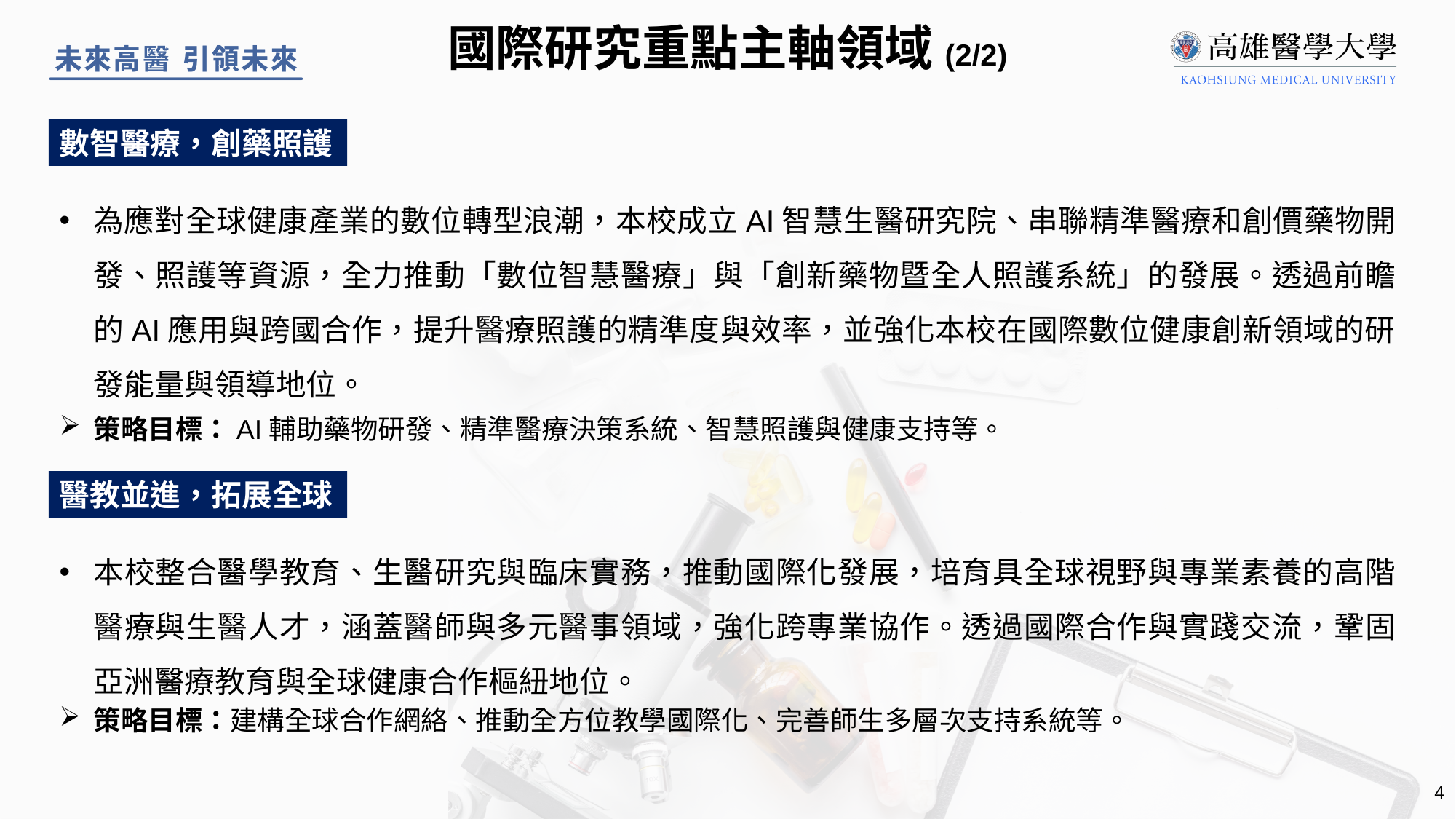

國際研究重點主軸領域(2/2)
數智醫療，創藥照護
為應對全球健康產業的數位轉型浪潮，本校成立AI智慧生醫研究院、串聯精準醫療和創價藥物開發、照護等資源，全力推動「數位智慧醫療」與「創新藥物暨全人照護系統」的發展。透過前瞻的AI應用與跨國合作，提升醫療照護的精準度與效率，並強化本校在國際數位健康創新領域的研發能量與領導地位。
策略目標：AI輔助藥物研發、精準醫療決策系統、智慧照護與健康支持等。
醫教並進，拓展全球
本校整合醫學教育、生醫研究與臨床實務，推動國際化發展，培育具全球視野與專業素養的高階醫療與生醫人才，涵蓋醫師與多元醫事領域，強化跨專業協作。透過國際合作與實踐交流，鞏固亞洲醫療教育與全球健康合作樞紐地位。
策略目標：建構全球合作網絡、推動全方位教學國際化、完善師生多層次支持系統等。
4